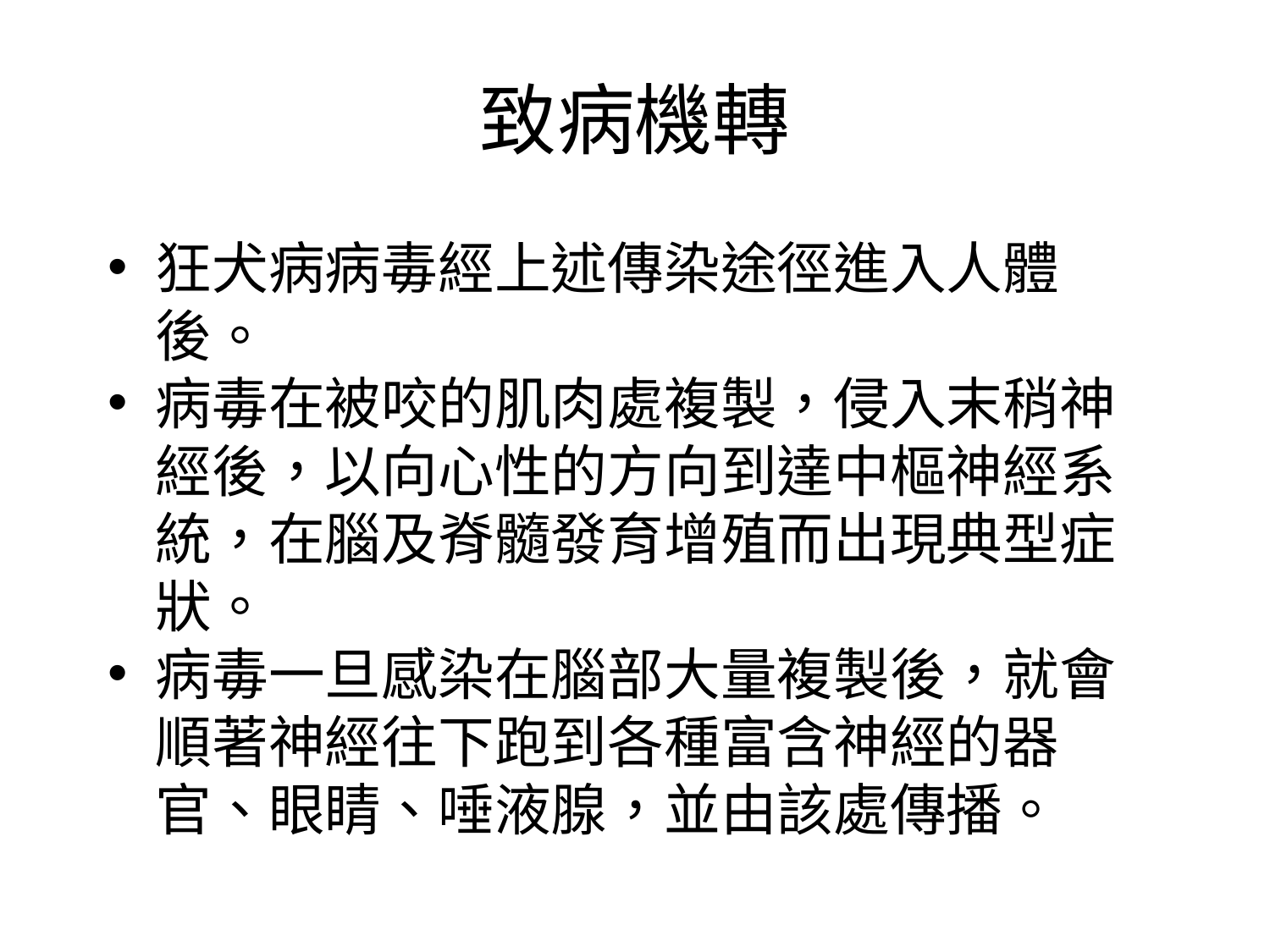

# 致病機轉
狂犬病病毒經上述傳染途徑進入人體後。
病毒在被咬的肌肉處複製，侵入末稍神經後，以向心性的方向到達中樞神經系統，在腦及脊髓發育增殖而出現典型症狀。
病毒一旦感染在腦部大量複製後，就會順著神經往下跑到各種富含神經的器官、眼睛、唾液腺，並由該處傳播。